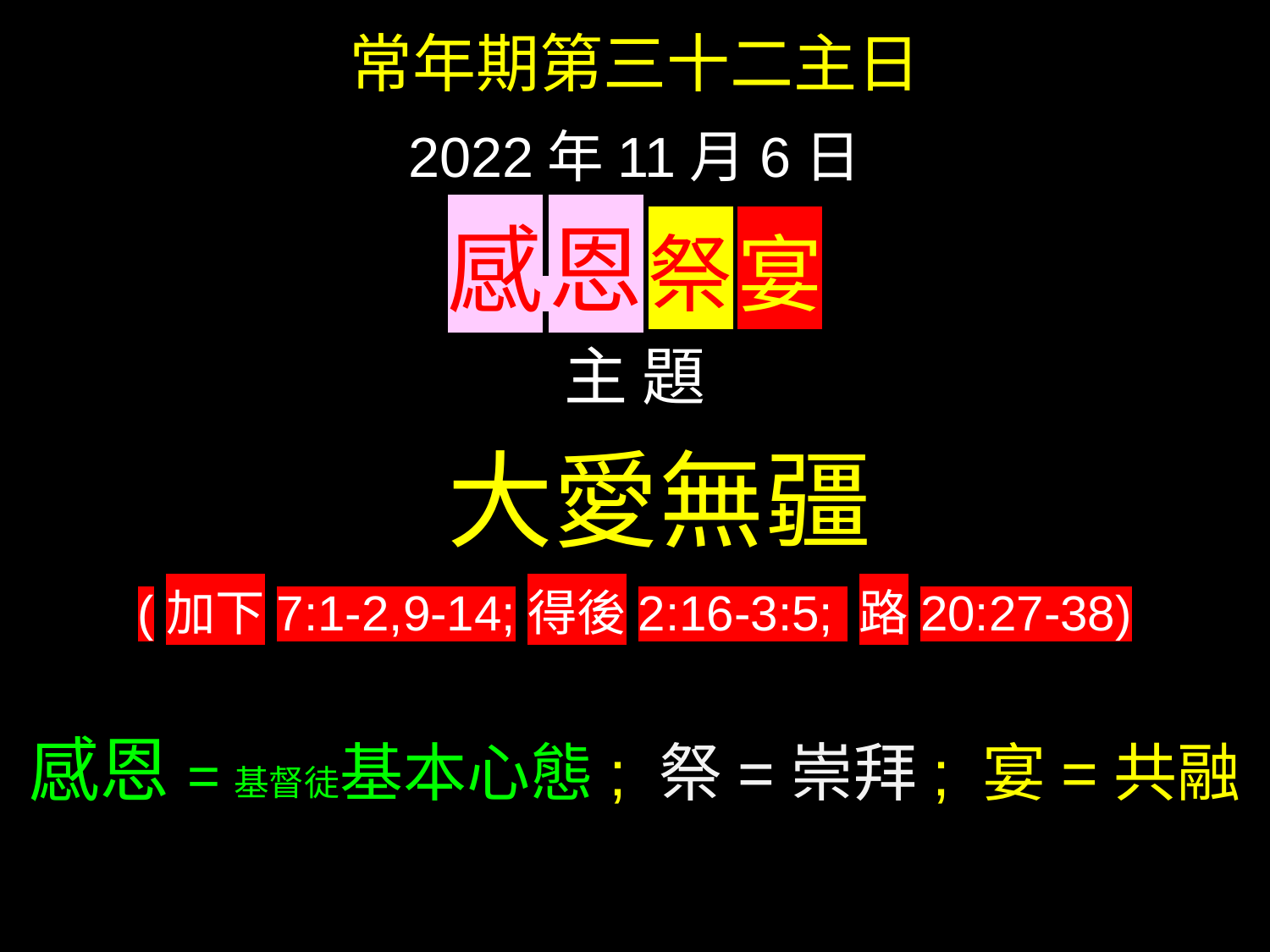

常年期第三十二主日
2022年11月6日
感 恩 祭 宴

主 題
 大愛無疆
(加下7:1-2,9-14;得後2:16-3:5; 路20:27-38)

感恩=基督徒基本心態; 祭=崇拜; 宴=共融